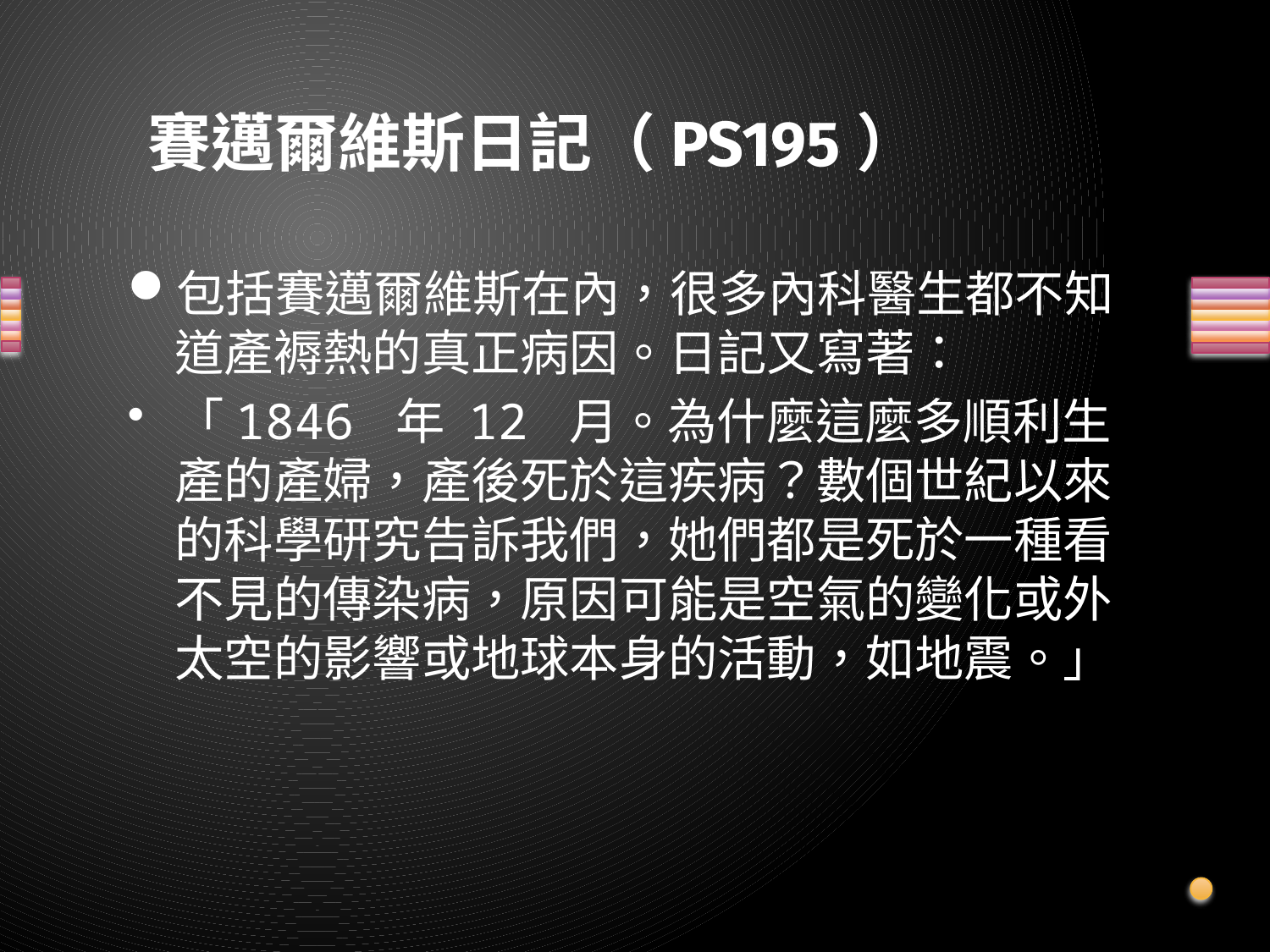

# 賽邁爾維斯日記（PS195）
包括賽邁爾維斯在內，很多內科醫生都不知道產褥熱的真正病因。日記又寫著：
「1846 年 12 月。為什麼這麼多順利生產的產婦，產後死於這疾病？數個世紀以來的科學研究告訴我們，她們都是死於一種看不見的傳染病，原因可能是空氣的變化或外太空的影響或地球本身的活動，如地震。」